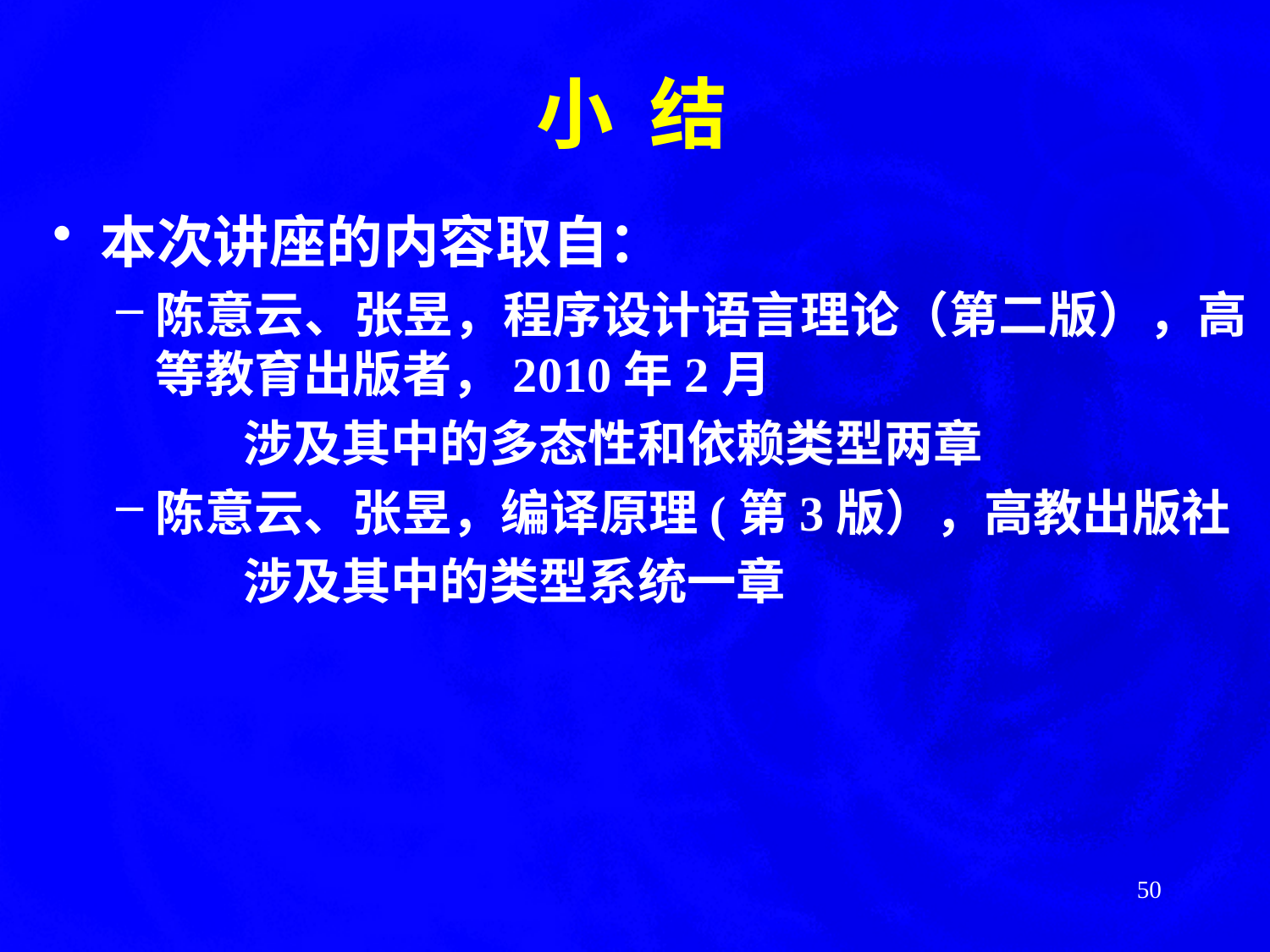

小  结
本次讲座的内容取自：
陈意云、张昱，程序设计语言理论（第二版），高等教育出版者，2010年2月
	涉及其中的多态性和依赖类型两章
陈意云、张昱，编译原理(第3版），高教出版社
	涉及其中的类型系统一章
50